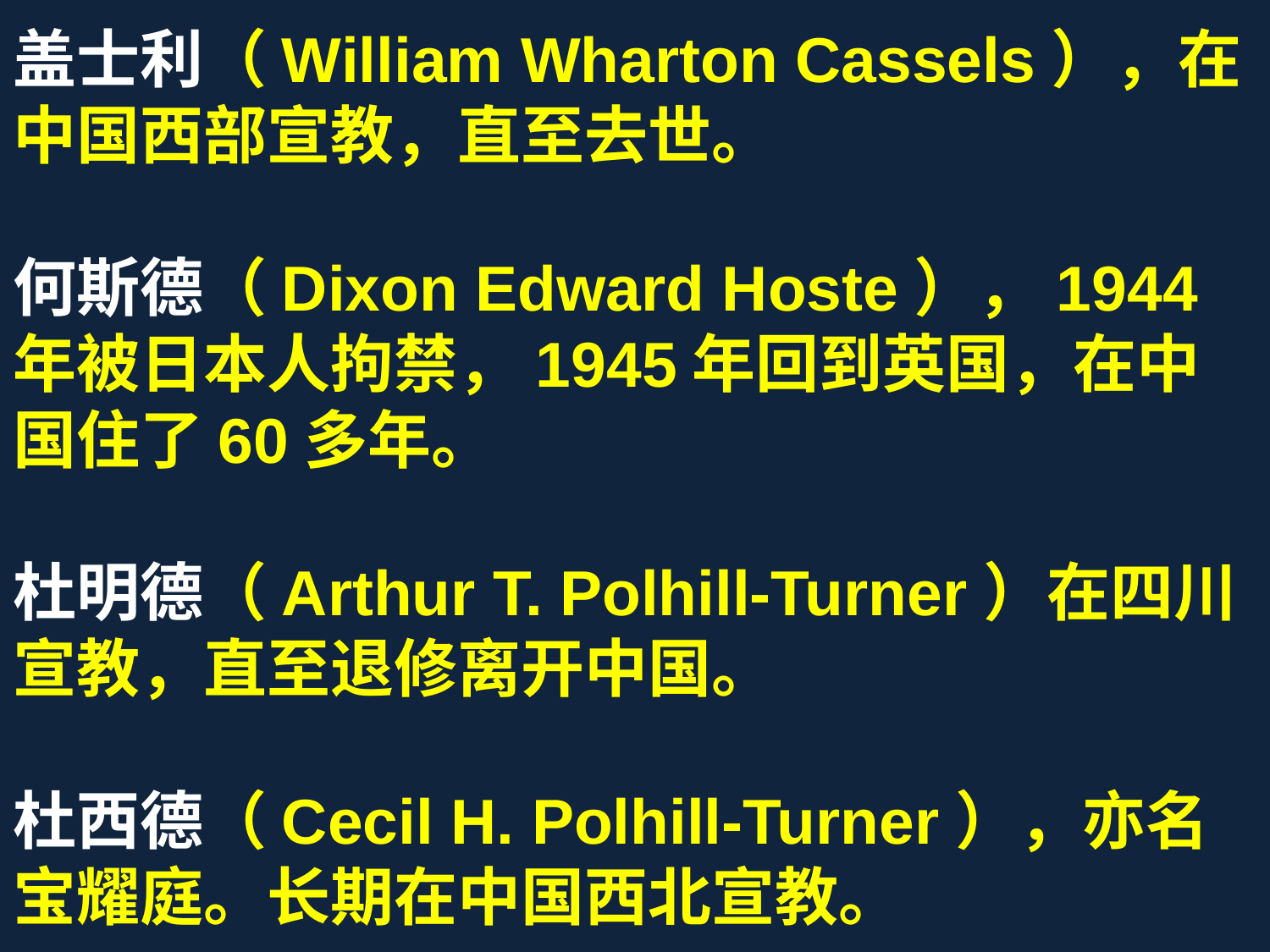

盖士利（William Wharton Cassels），在中国西部宣教，直至去世。
何斯德（Dixon Edward Hoste），1944年被日本人拘禁，1945年回到英国，在中国住了60多年。
杜明德（Arthur T. Polhill-Turner）在四川宣教，直至退修离开中国。
杜西德（Cecil H. Polhill-Turner），亦名宝耀庭。长期在中国西北宣教。